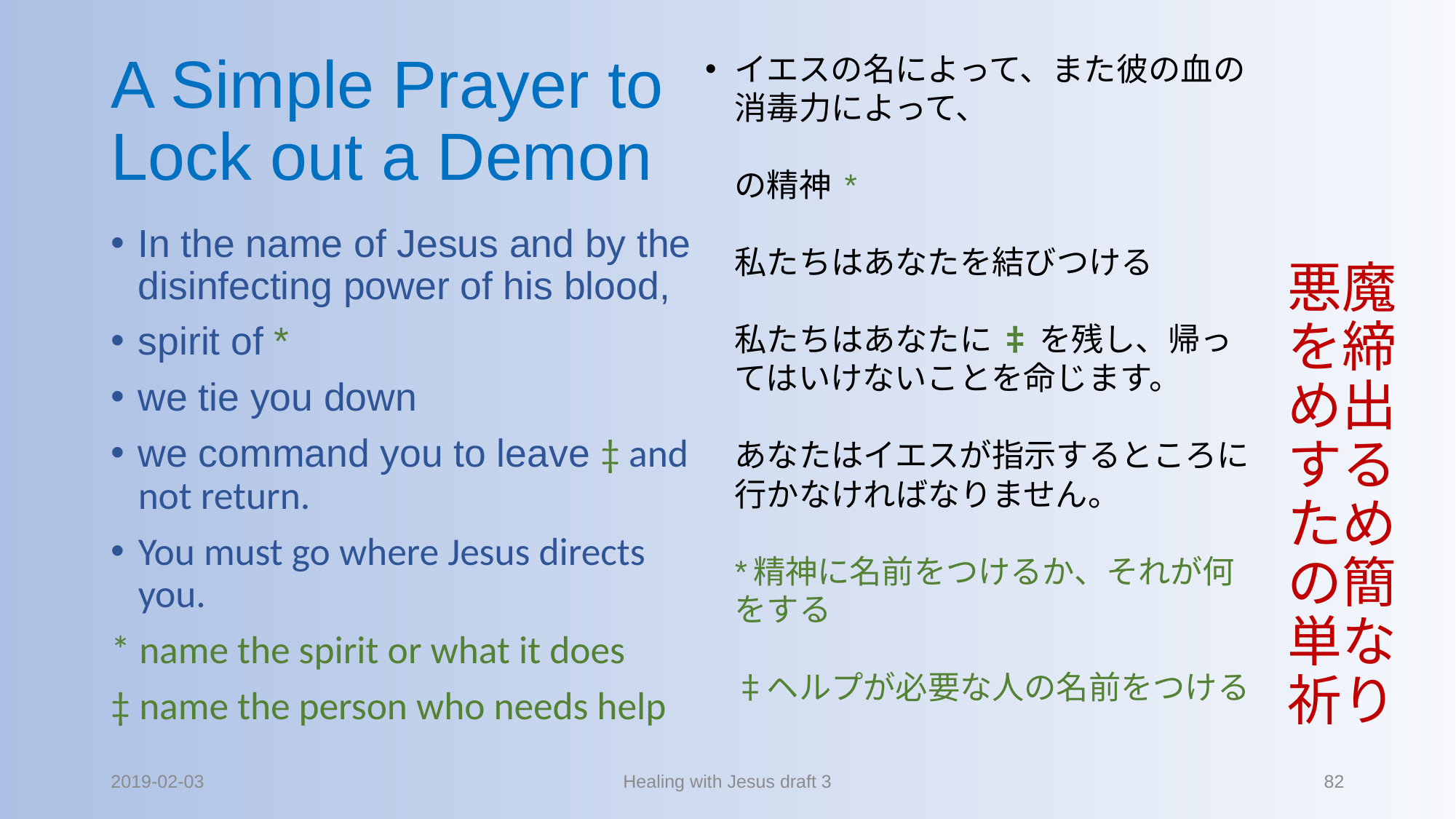

# A Simple Prayer to Lock out a Demon
イエスの名によって、また彼の血の消毒力によって、
の精神 *
私たちはあなたを結びつける
私たちはあなたに ‡ を残し、帰ってはいけないことを命じます。
あなたはイエスが指示するところに行かなければなりません。
*精神に名前をつけるか、それが何をする
‡ヘルプが必要な人の名前をつける
悪魔を締め出するための簡単な祈り
In the name of Jesus and by the disinfecting power of his blood,
spirit of *
we tie you down
we command you to leave ‡ and not return.
You must go where Jesus directs you.
* name the spirit or what it does
‡ name the person who needs help
2019-02-03
Healing with Jesus draft 3
82